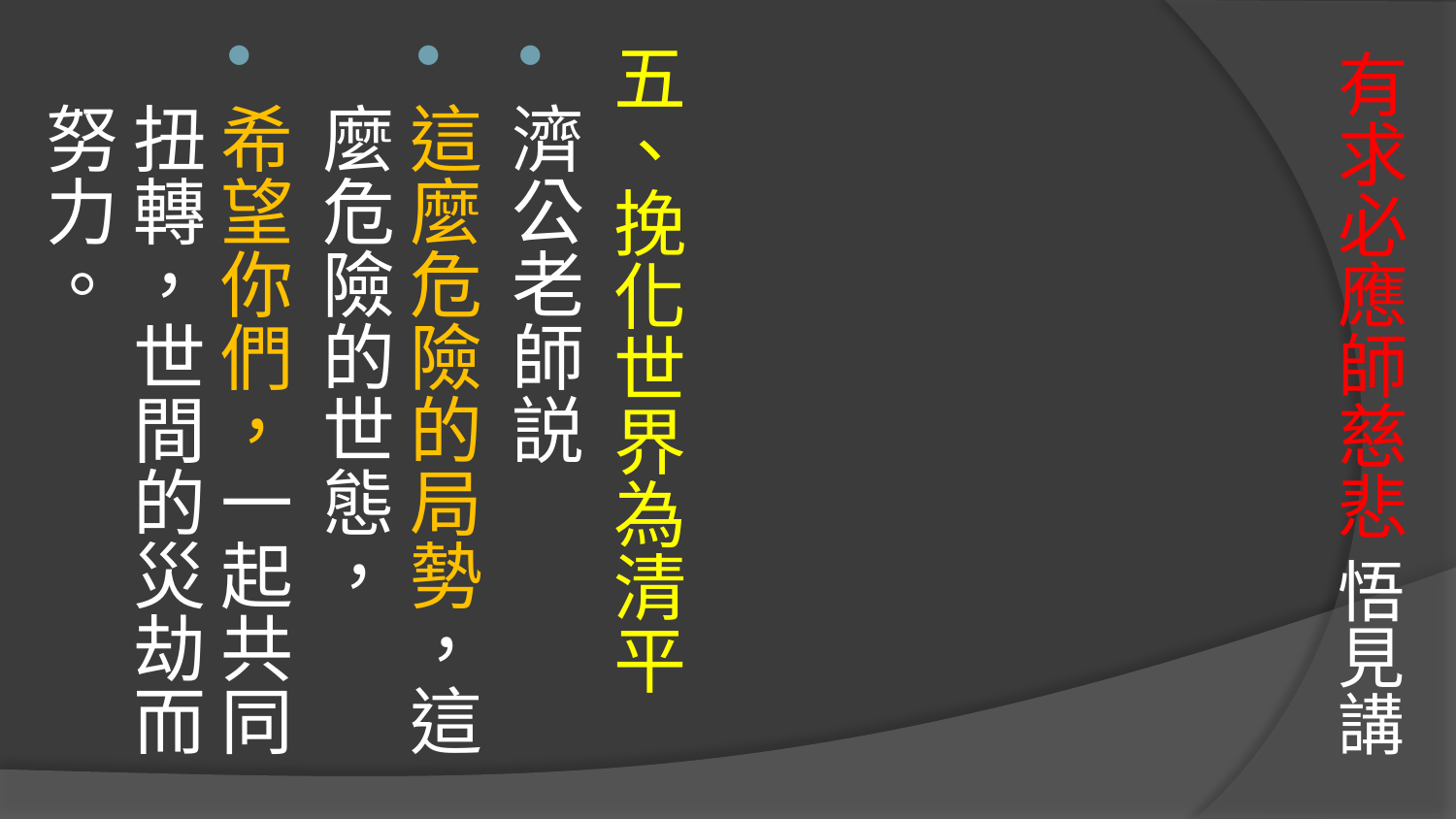

# 有求必應師慈悲 悟見講
五、挽化世界為清平
濟公老師説
這麼危險的局勢，這麼危險的世態，
希望你們，一起共同扭轉，世間的災劫而努力。